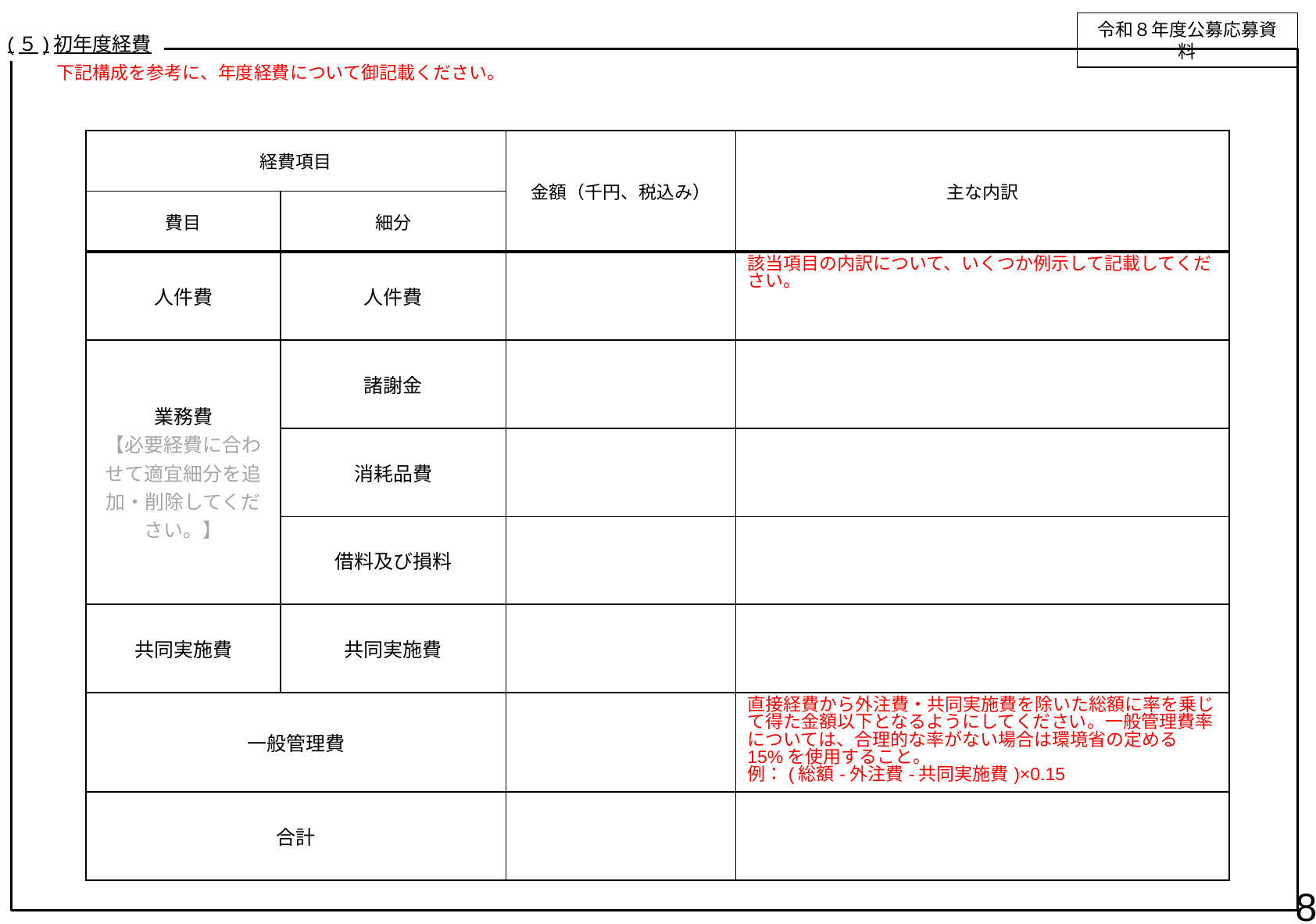

令和８年度公募応募資料
(５)初年度経費

　下記構成を参考に、年度経費について御記載ください。
| 経費項目 |  | 金額（千円、税込み） | 主な内訳 |
| --- | --- | --- | --- |
| 費目 | 細分 |  |  |
| 人件費 | 人件費 |  | 該当項目の内訳について、いくつか例示して記載してください。 |
| 業務費 【必要経費に合わせて適宜細分を追加・削除してください。】 | 諸謝金 |  |  |
|  | 消耗品費 |  |  |
|  | 借料及び損料 |  |  |
| 共同実施費 | 共同実施費 |  |  |
| 一般管理費 |  |  | 直接経費から外注費・共同実施費を除いた総額に率を乗じて得た金額以下となるようにしてください。一般管理費率については、合理的な率がない場合は環境省の定める15%を使用すること。 例：(総額-外注費-共同実施費)×0.15 |
| 合計 |  |  |  |
8